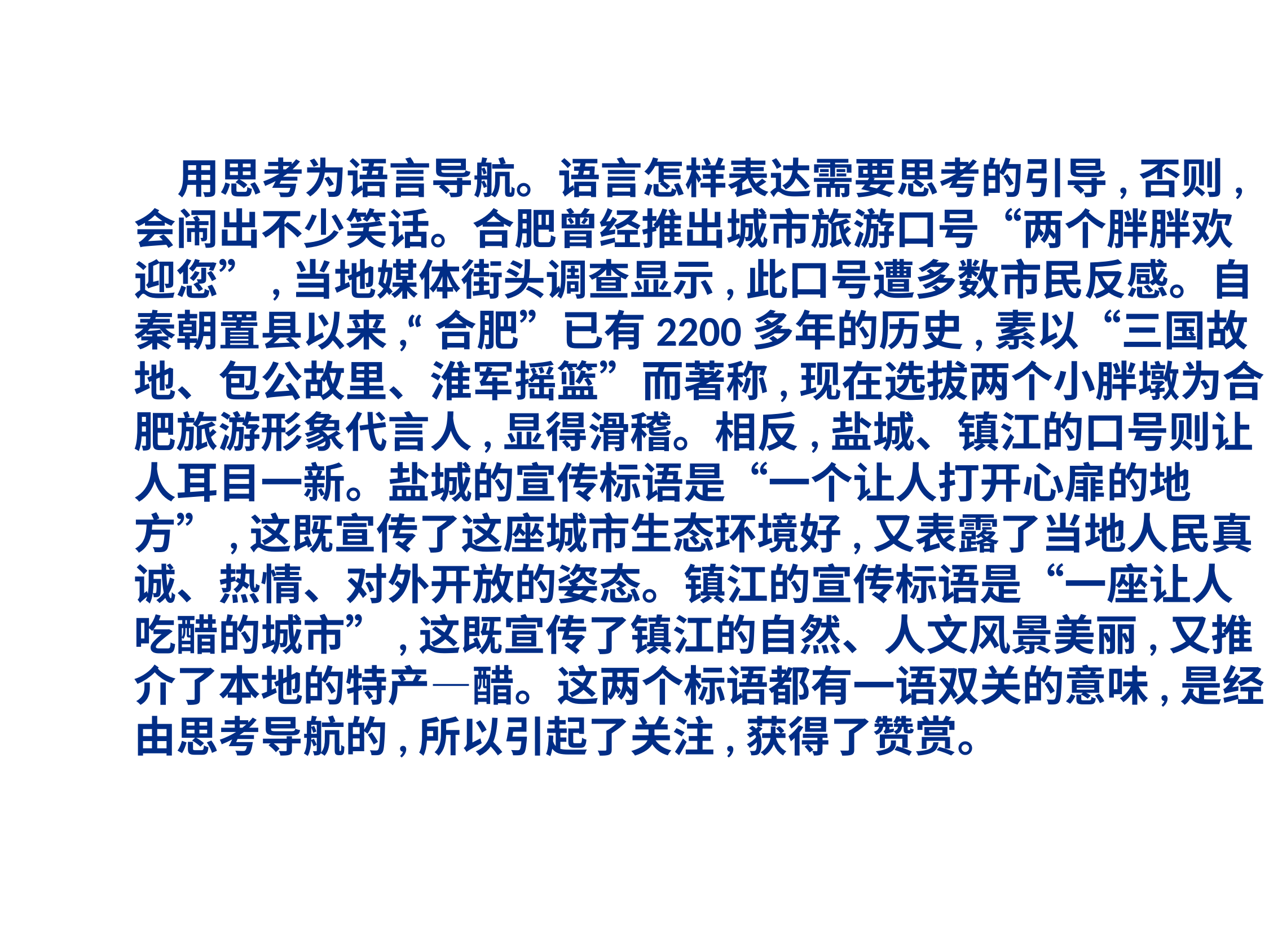

用思考为语言导航。语言怎样表达需要思考的引导,否则,会闹出不少笑话。合肥曾经推出城市旅游口号“两个胖胖欢迎您”,当地媒体街头调查显示,此口号遭多数市民反感。自秦朝置县以来,“合肥”已有2200多年的历史,素以“三国故地、包公故里、淮军摇篮”而著称,现在选拔两个小胖墩为合肥旅游形象代言人,显得滑稽。相反,盐城、镇江的口号则让人耳目一新。盐城的宣传标语是“一个让人打开心扉的地方”,这既宣传了这座城市生态环境好,又表露了当地人民真诚、热情、对外开放的姿态。镇江的宣传标语是“一座让人吃醋的城市”,这既宣传了镇江的自然、人文风景美丽,又推介了本地的特产—醋。这两个标语都有一语双关的意味,是经由思考导航的,所以引起了关注,获得了赞赏。

#